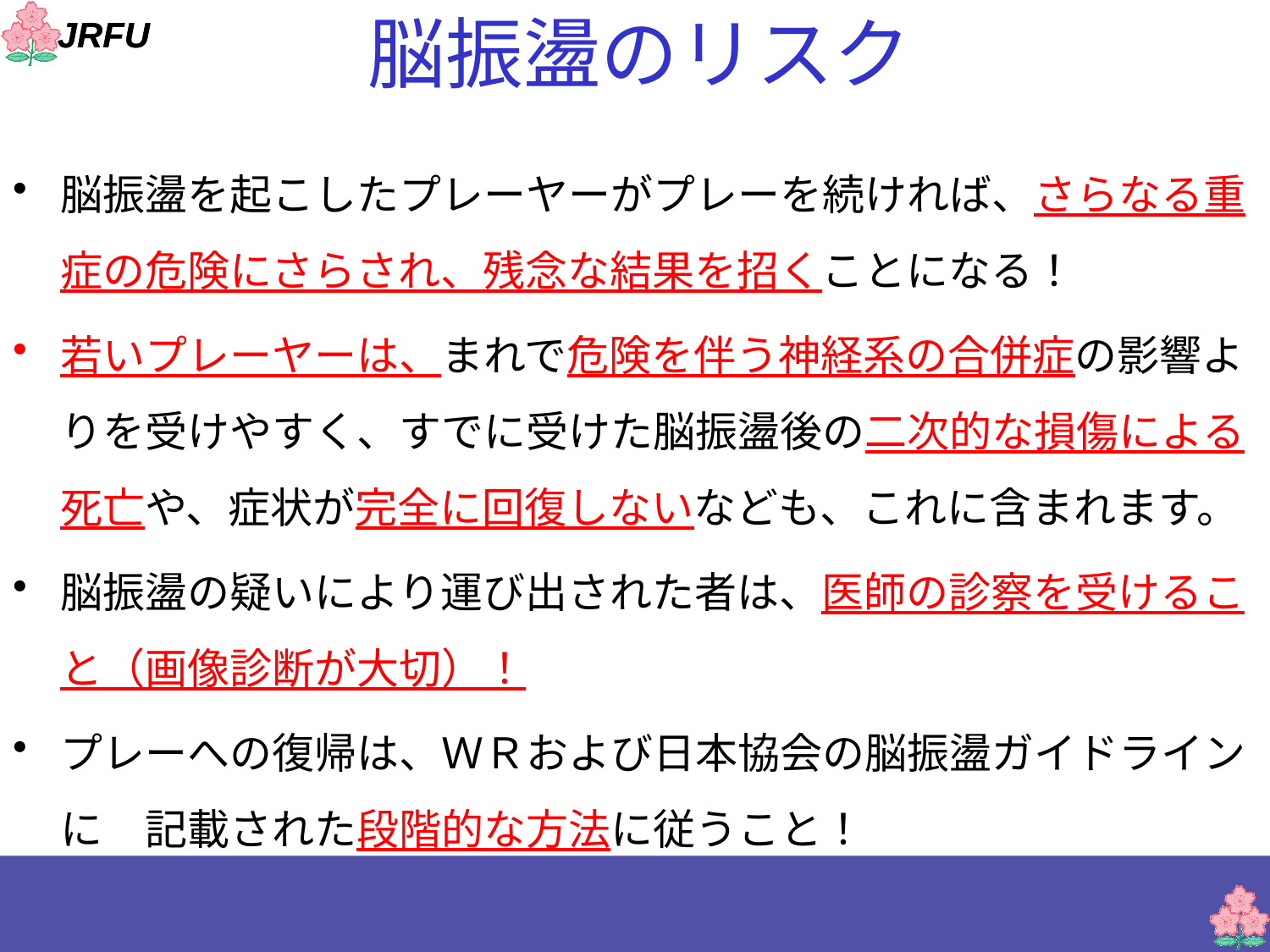

# 脳振盪のリスク
脳振盪を起こしたプレーヤーがプレーを続ければ、さらなる重症の危険にさらされ、残念な結果を招くことになる！
若いプレーヤーは、まれで危険を伴う神経系の合併症の影響よりを受けやすく、すでに受けた脳振盪後の二次的な損傷による死亡や、症状が完全に回復しないなども、これに含まれます。
脳振盪の疑いにより運び出された者は、医師の診察を受けること（画像診断が大切）！
プレーへの復帰は、ＷＲおよび日本協会の脳振盪ガイドラインに　記載された段階的な方法に従うこと！